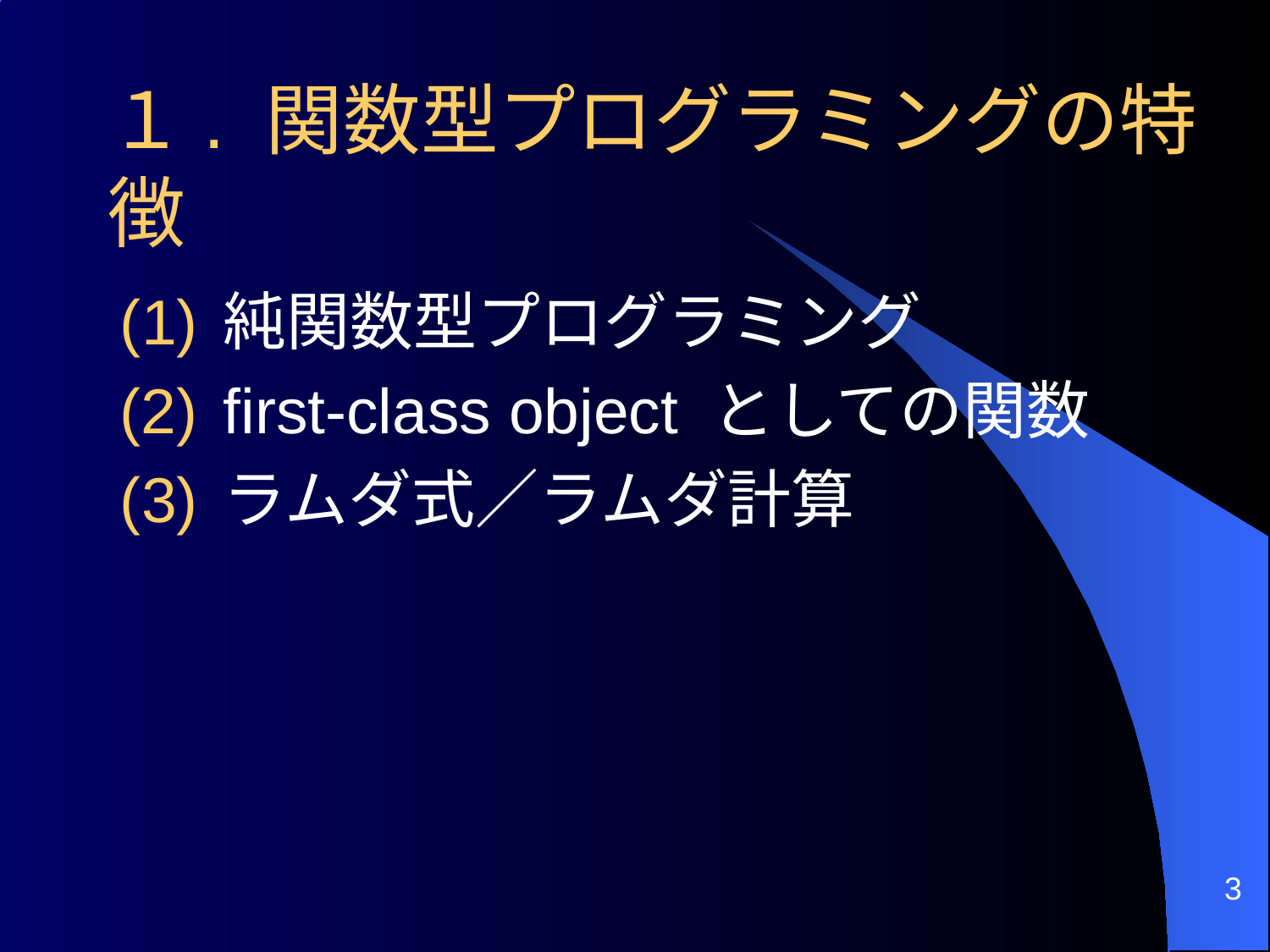

# １. 関数型プログラミングの特徴
純関数型プログラミング
first-class object としての関数
ラムダ式／ラムダ計算
3